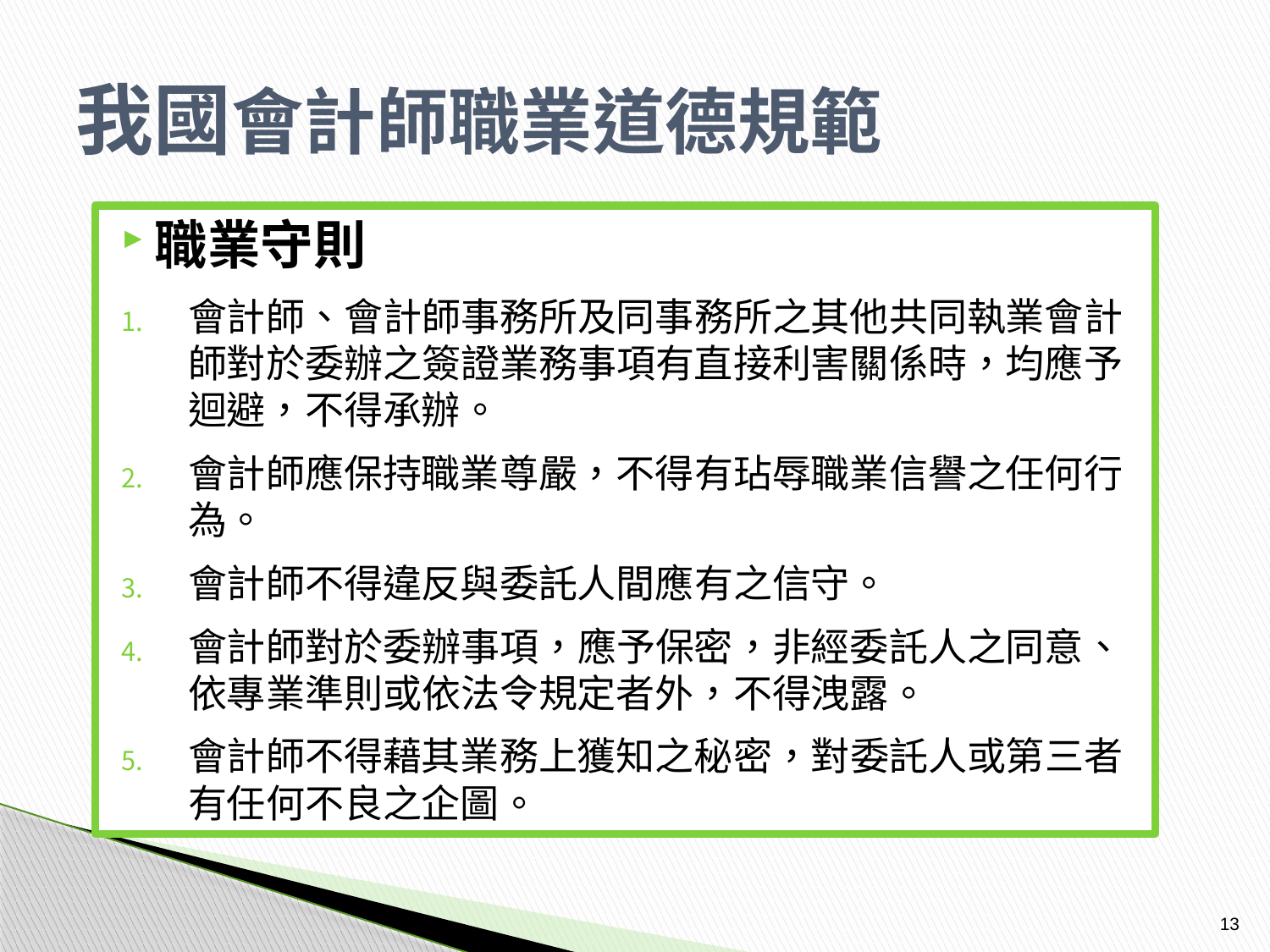

# 我國會計師職業道德規範
職業守則
會計師、會計師事務所及同事務所之其他共同執業會計師對於委辦之簽證業務事項有直接利害關係時，均應予迴避，不得承辦。
會計師應保持職業尊嚴，不得有玷辱職業信譽之任何行為。
會計師不得違反與委託人間應有之信守。
會計師對於委辦事項，應予保密，非經委託人之同意、依專業準則或依法令規定者外，不得洩露。
會計師不得藉其業務上獲知之秘密，對委託人或第三者有任何不良之企圖。

13